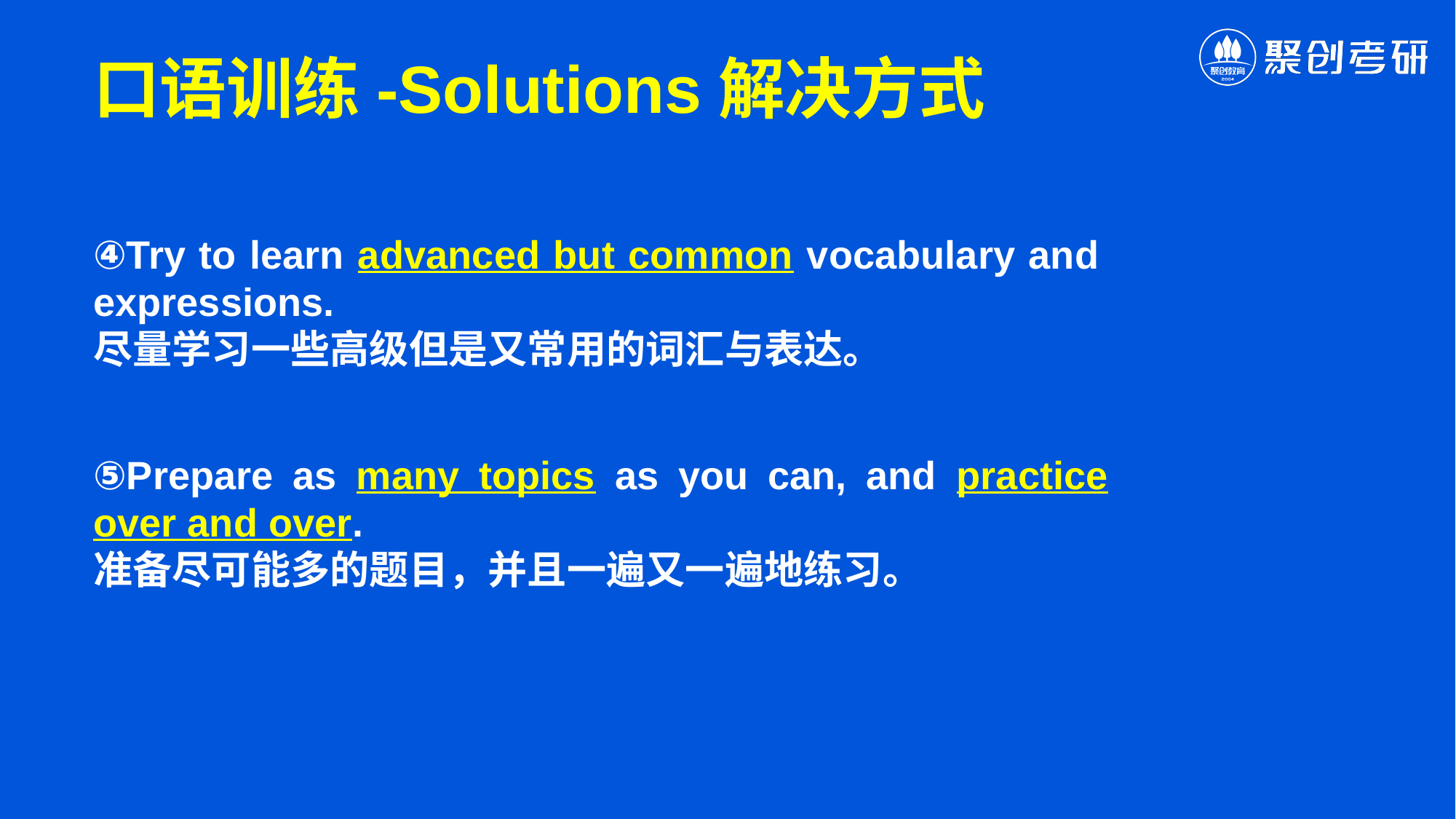

口语训练-Solutions解决方式

④Try to learn advanced but common vocabulary and expressions.
尽量学习一些高级但是又常用的词汇与表达。
⑤Prepare as many topics as you can, and practice over and over.
准备尽可能多的题目，并且一遍又一遍地练习。